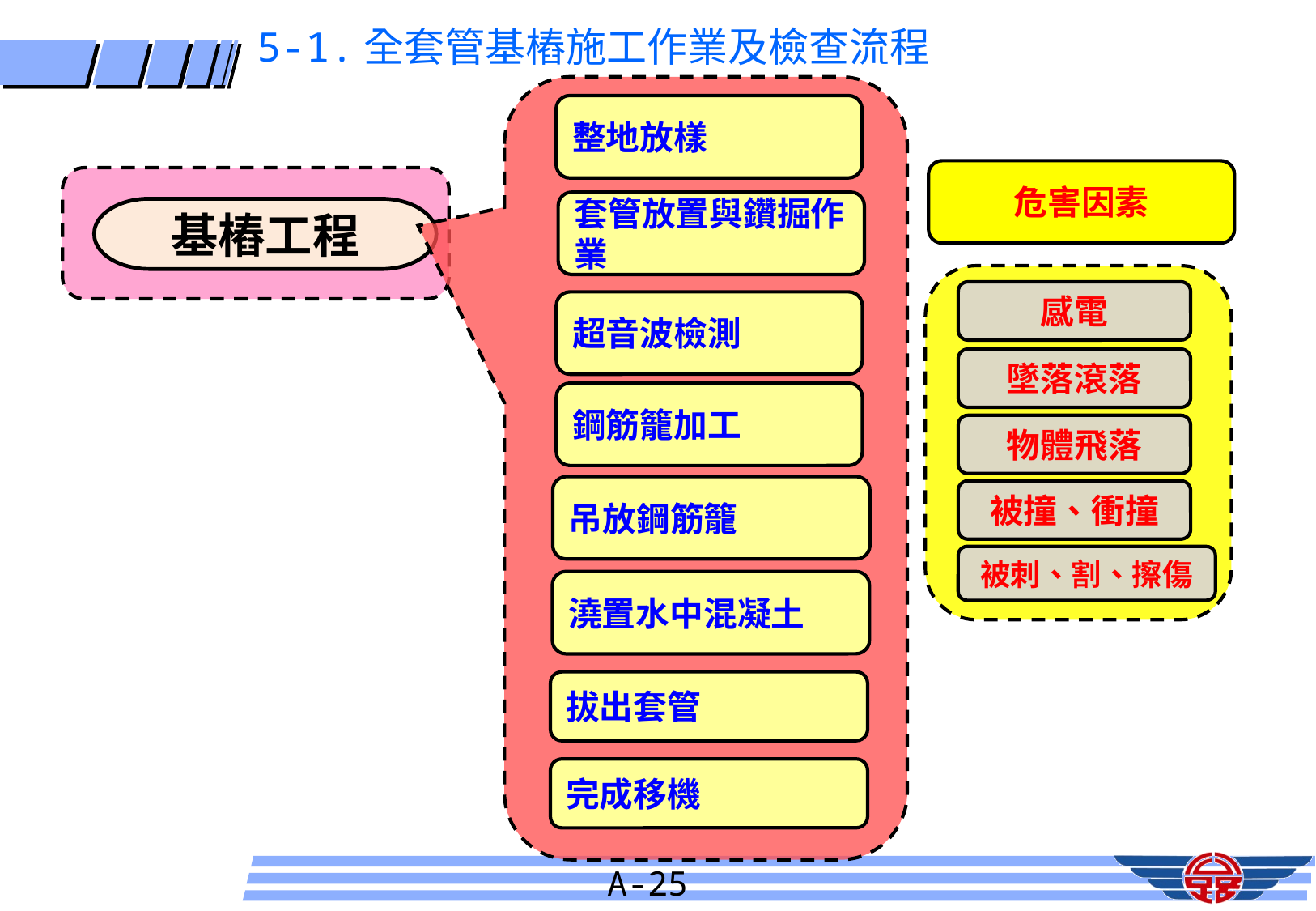

5-1.全套管基樁施工作業及檢查流程

整地放樣
危害因素

基樁工程
套管放置與鑽掘作業

感電
超音波檢測
墜落滾落
鋼筋籠加工
物體飛落
吊放鋼筋籠
被撞、衝撞
被刺、割、擦傷
澆置水中混凝土
拔出套管
完成移機